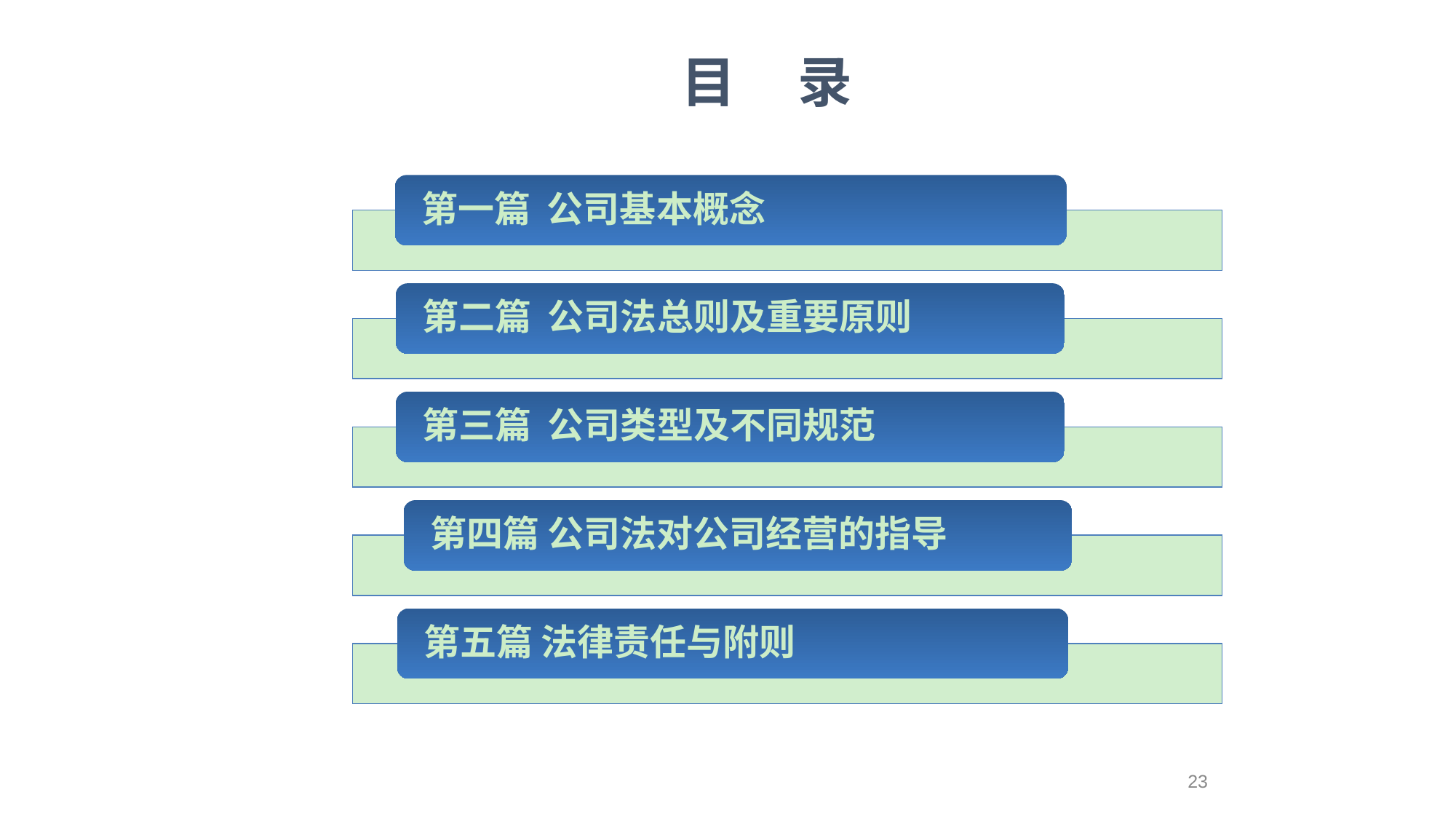

目     录
#

第一篇  公司基本概念

第二篇  公司法总则及重要原则

第三篇  公司类型及不同规范

第四篇 公司法对公司经营的指导

第五篇 法律责任与附则

23